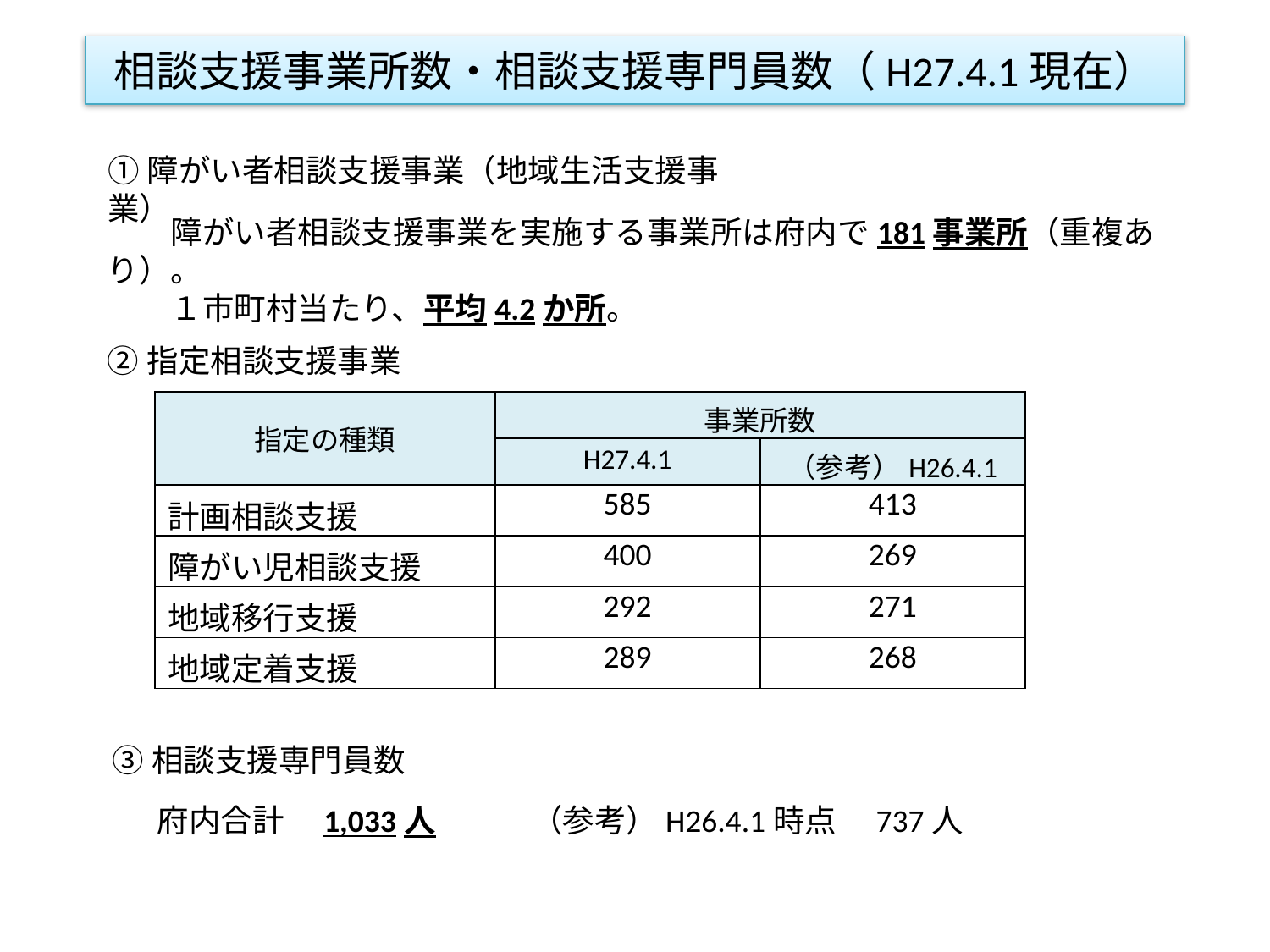

# 相談支援事業所数・相談支援専門員数（H27.4.1現在）
①障がい者相談支援事業（地域生活支援事業）
　　障がい者相談支援事業を実施する事業所は府内で181事業所（重複あり）。
　　１市町村当たり、平均4.2か所。
②指定相談支援事業
| 指定の種類 | 事業所数 |  |
| --- | --- | --- |
|  | H27.4.1 | （参考）H26.4.1 |
| 計画相談支援 | 585 | 413 |
| 障がい児相談支援 | 400 | 269 |
| 地域移行支援 | 292 | 271 |
| 地域定着支援 | 289 | 268 |
③相談支援専門員数
府内合計　1,033人　　　（参考）H26.4.1時点　737人